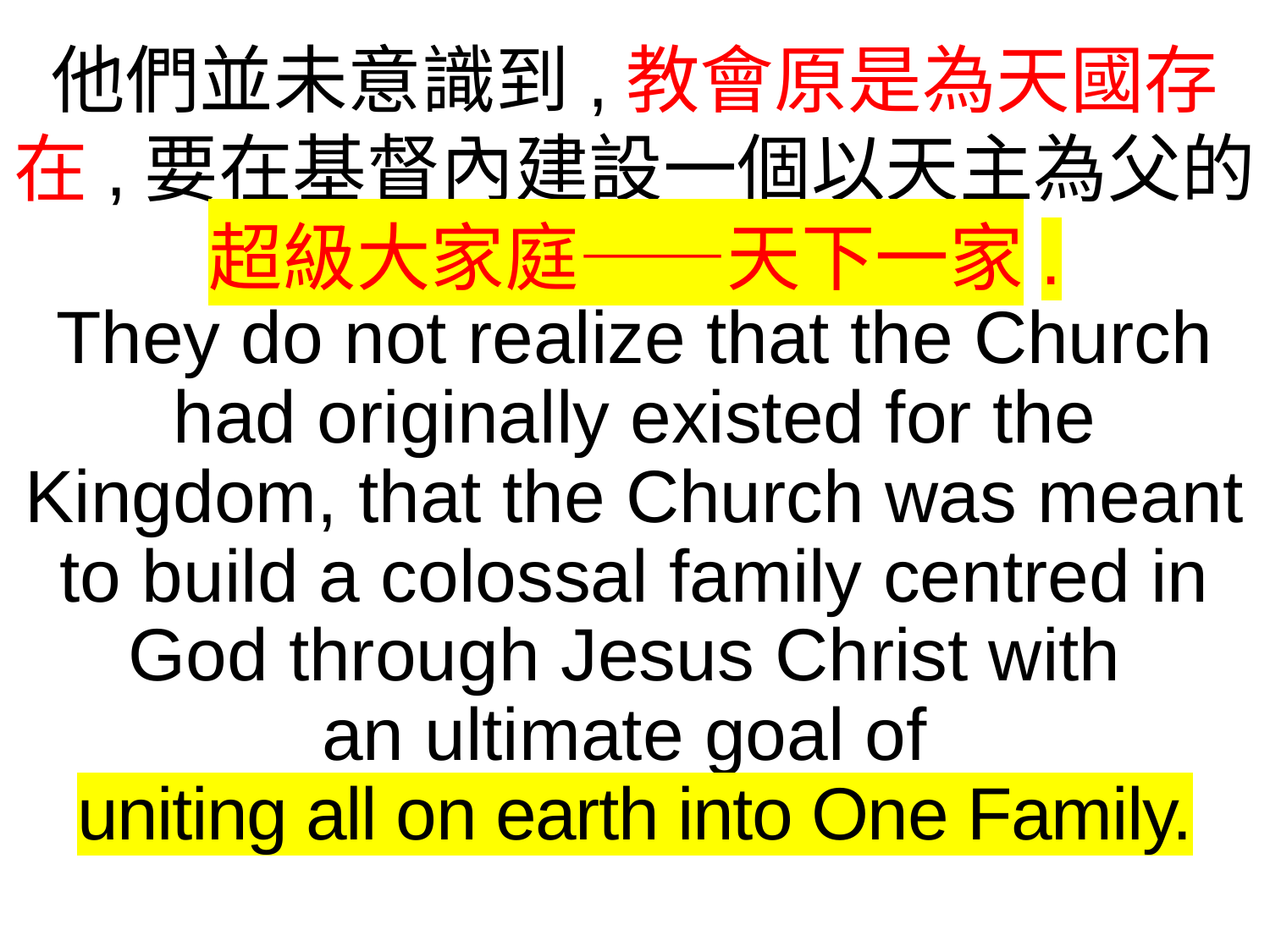

他們並未意識到,教會原是為天國存在,要在基督內建設一個以天主為父的
超級大家庭——天下一家.
They do not realize that the Church had originally existed for the Kingdom, that the Church was meant to build a colossal family centred in God through Jesus Christ with
an ultimate goal of
uniting all on earth into One Family.